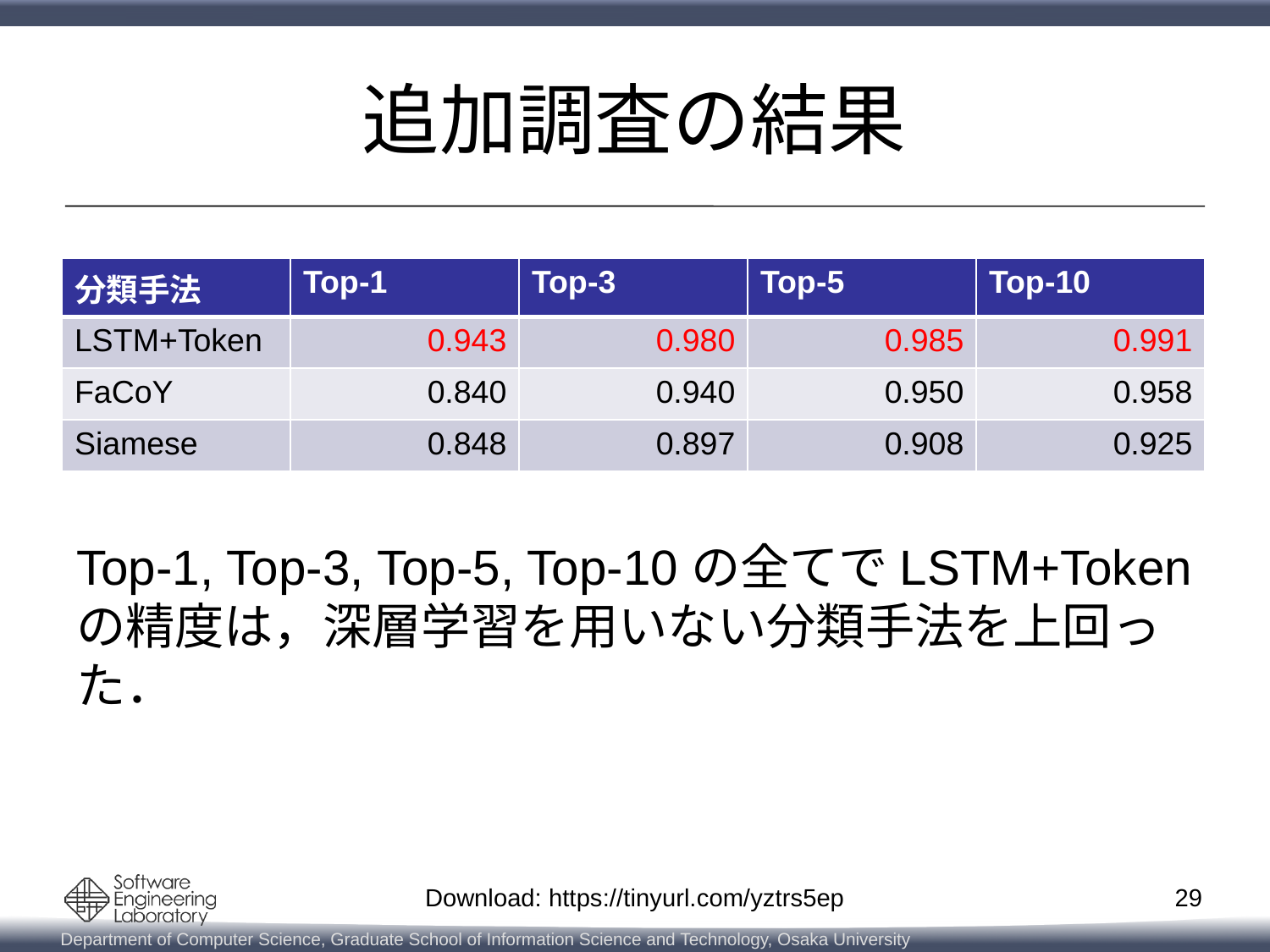

# 追加調査の結果
| 分類手法 | Top-1 | Top-3 | Top-5 | Top-10 |
| --- | --- | --- | --- | --- |
| LSTM+Token | 0.943 | 0.980 | 0.985 | 0.991 |
| FaCoY | 0.840 | 0.940 | 0.950 | 0.958 |
| Siamese | 0.848 | 0.897 | 0.908 | 0.925 |
Top-1, Top-3, Top-5, Top-10の全てでLSTM+Tokenの精度は，深層学習を用いない分類手法を上回った．
29
Download: https://tinyurl.com/yztrs5ep